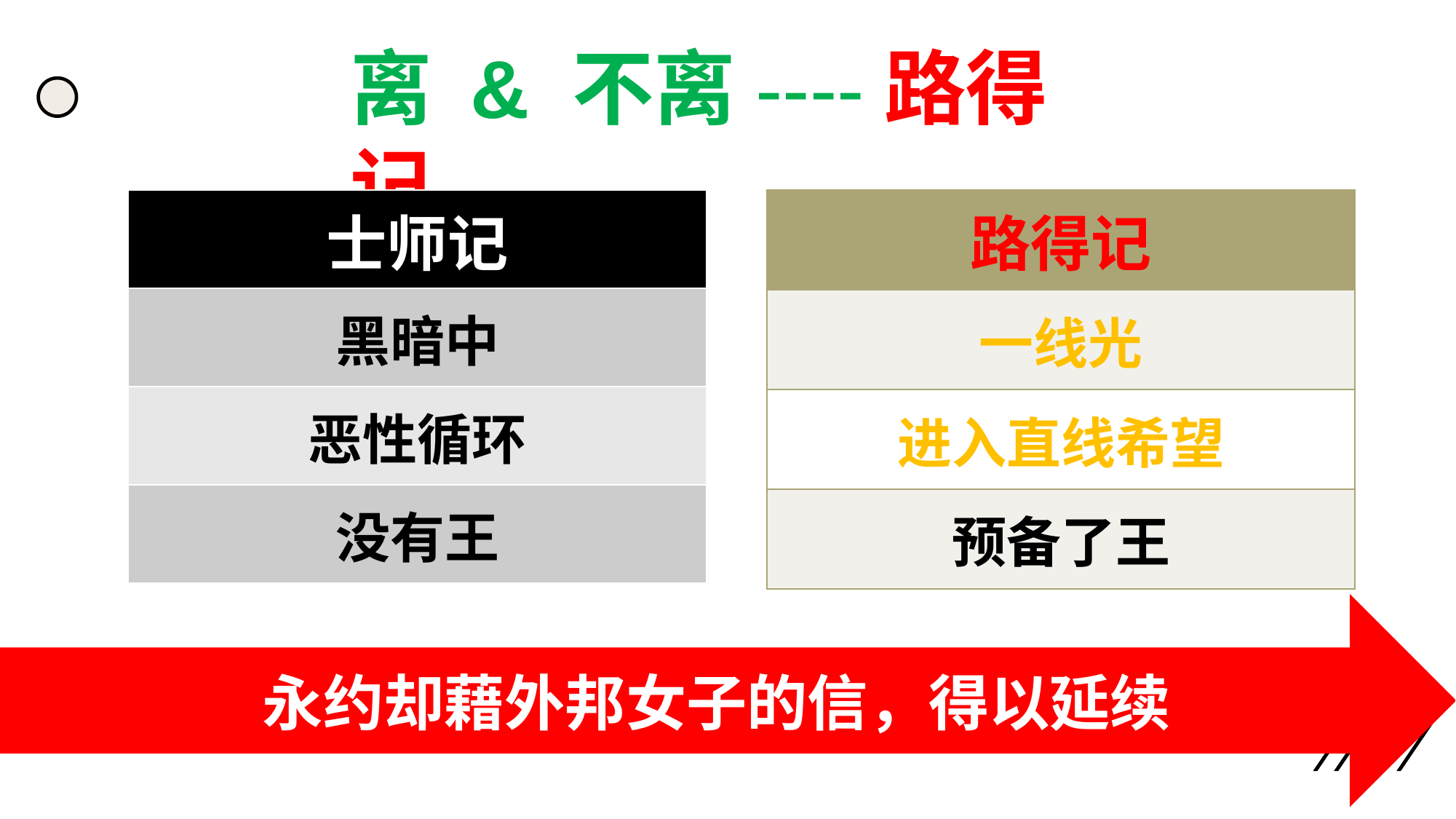

离 & 不离----路得记
| 路得记 |
| --- |
| 一线光 |
| 进入直线希望 |
| 预备了王 |
| 士师记 |
| --- |
| 黑暗中 |
| 恶性循环 |
| 没有王 |

永约却藉外邦女子的信，得以延续